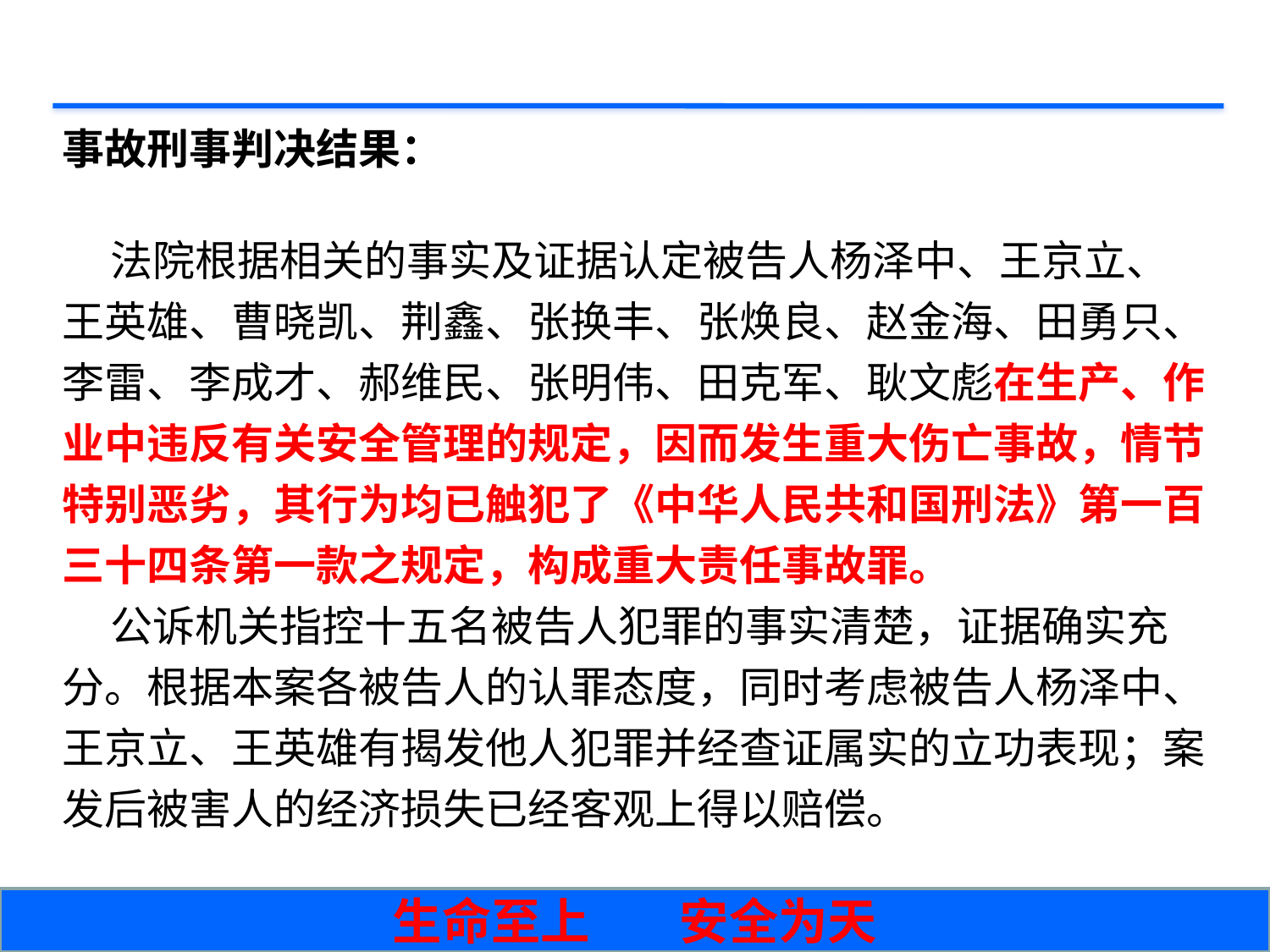

事故刑事判决结果：

    法院根据相关的事实及证据认定被告人杨泽中、王京立、王英雄、曹晓凯、荆鑫、张换丰、张焕良、赵金海、田勇只、李雷、李成才、郝维民、张明伟、田克军、耿文彪在生产、作业中违反有关安全管理的规定，因而发生重大伤亡事故，情节特别恶劣，其行为均已触犯了《中华人民共和国刑法》第一百三十四条第一款之规定，构成重大责任事故罪。
    公诉机关指控十五名被告人犯罪的事实清楚，证据确实充分。根据本案各被告人的认罪态度，同时考虑被告人杨泽中、王京立、王英雄有揭发他人犯罪并经查证属实的立功表现；案发后被害人的经济损失已经客观上得以赔偿。